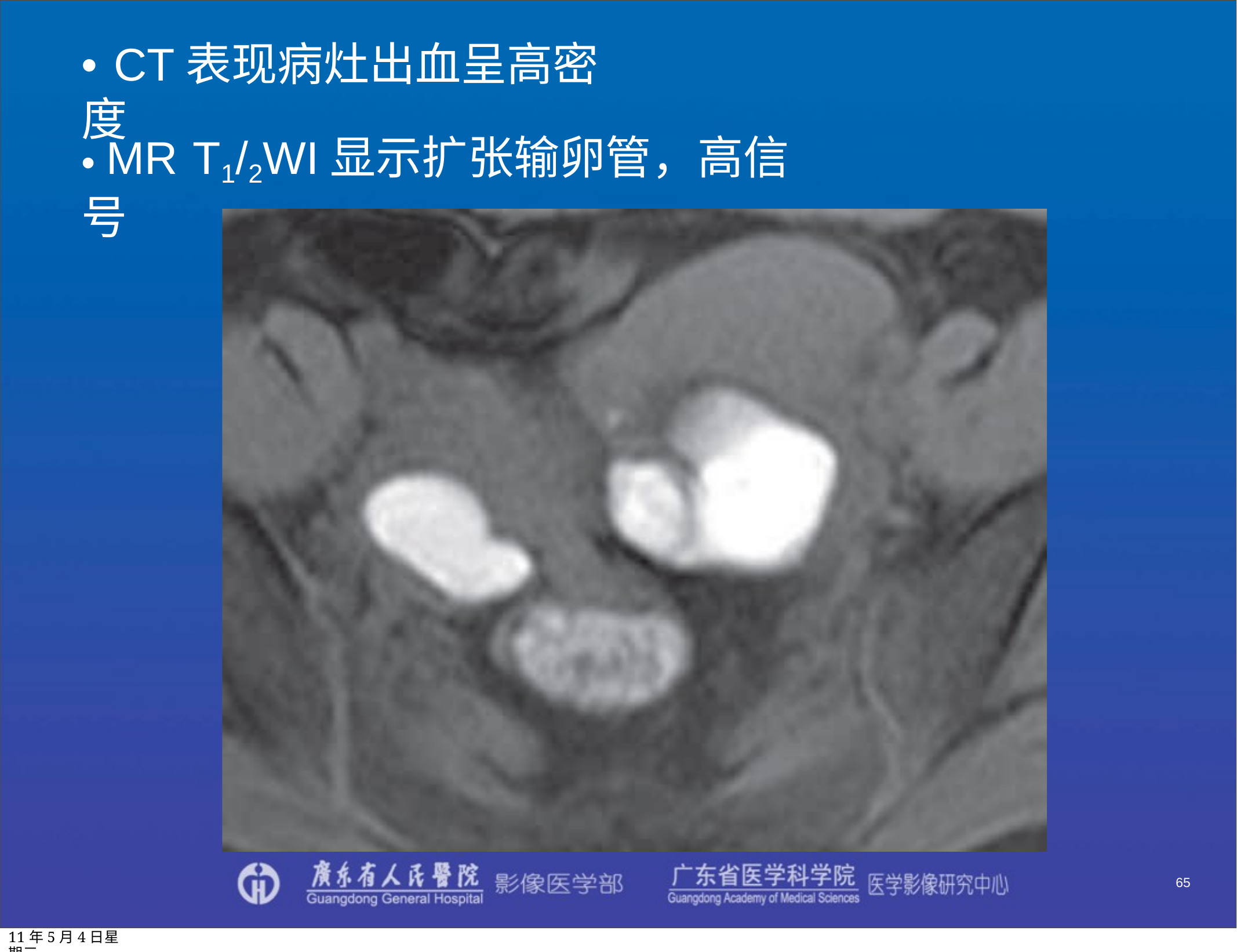

# • CT表现病灶出血呈高密度
• MR T1/2WI显示扩张输卵管，高信号

65
11年5月4日星期三